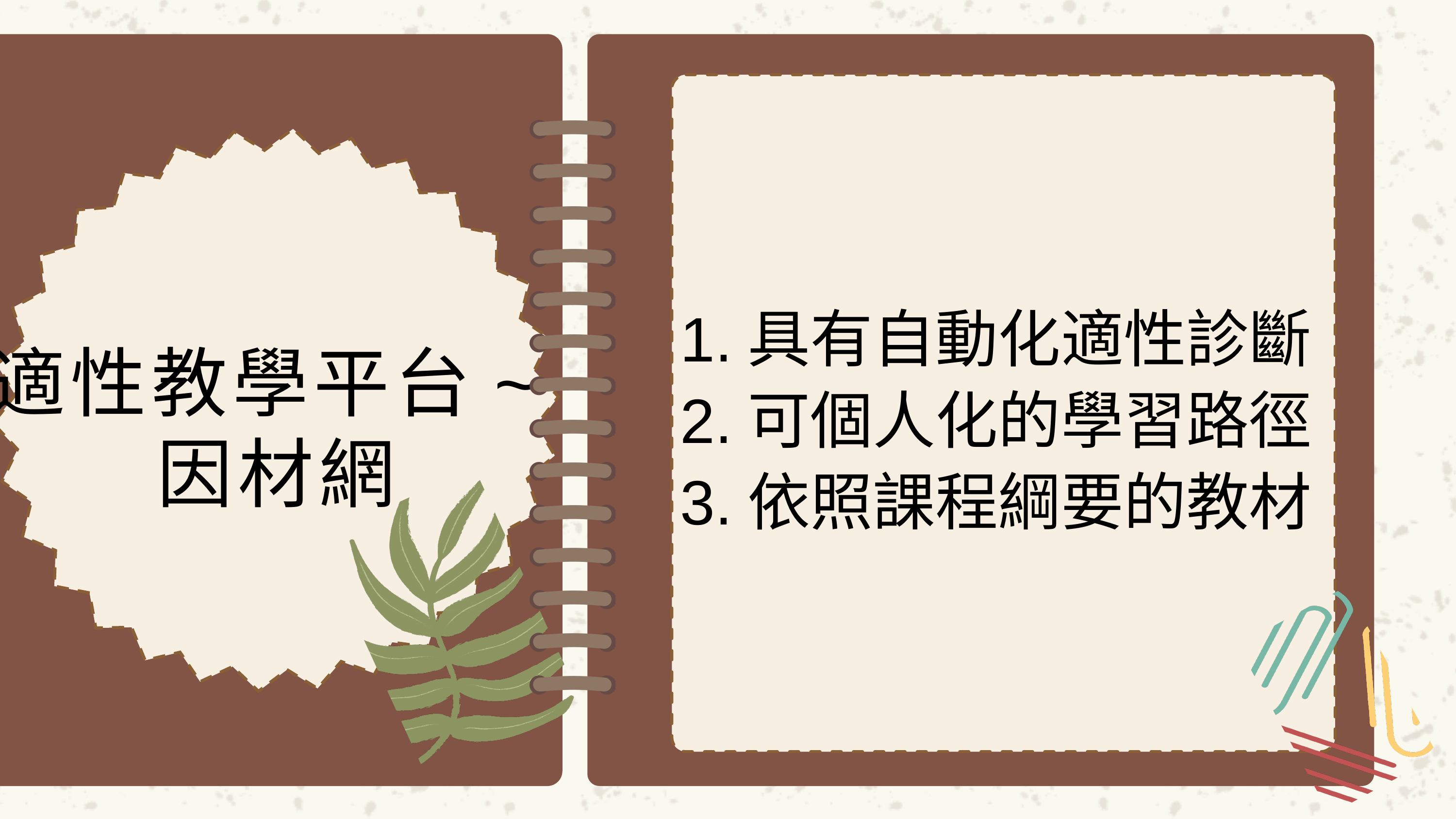

1.具有自動化適性診斷
2.可個人化的學習路徑
3.依照課程綱要的教材

適性教學平台~因材網